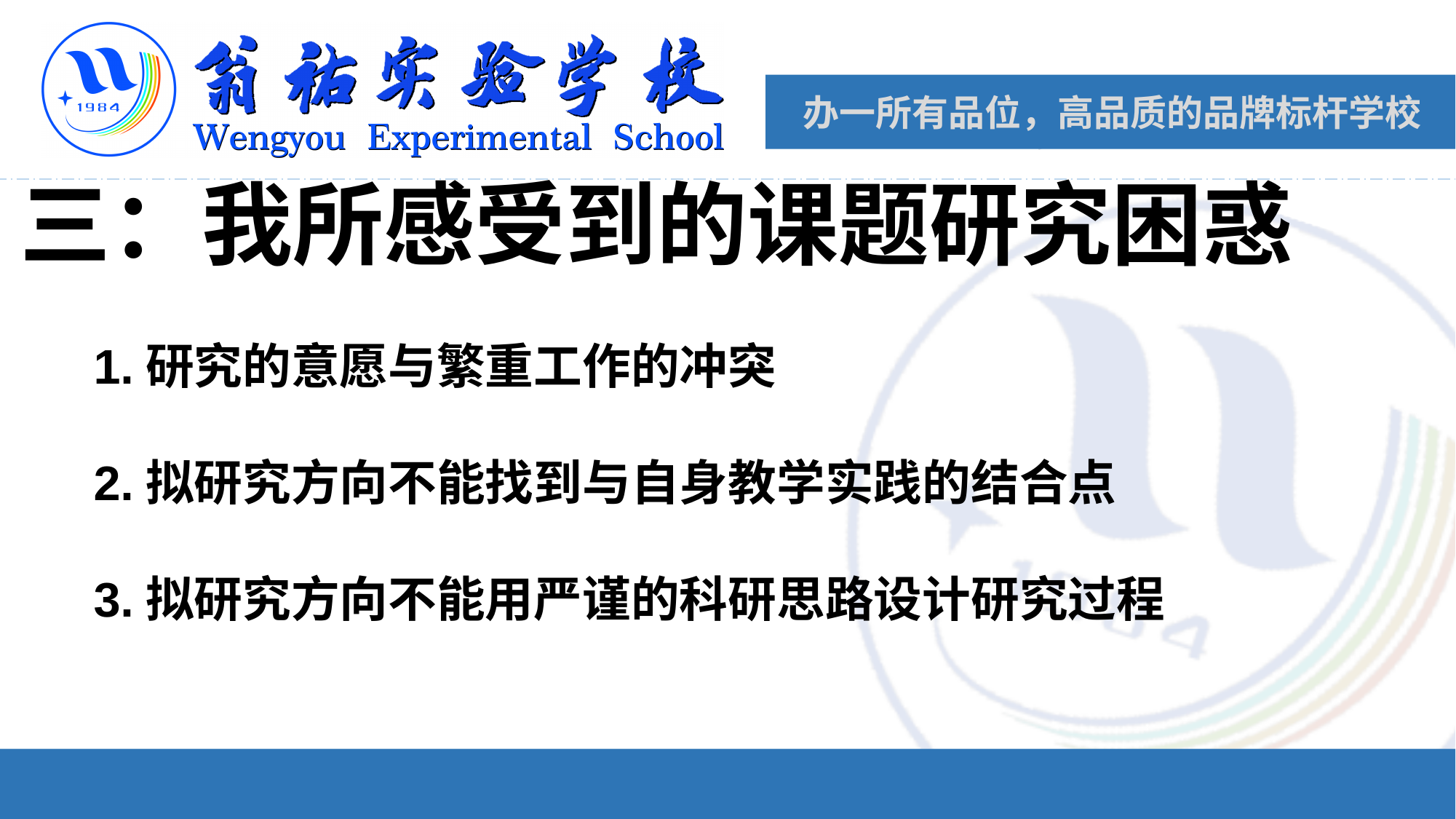

三：我所感受到的课题研究困惑
1.研究的意愿与繁重工作的冲突

2.拟研究方向不能找到与自身教学实践的结合点

3.拟研究方向不能用严谨的科研思路设计研究过程